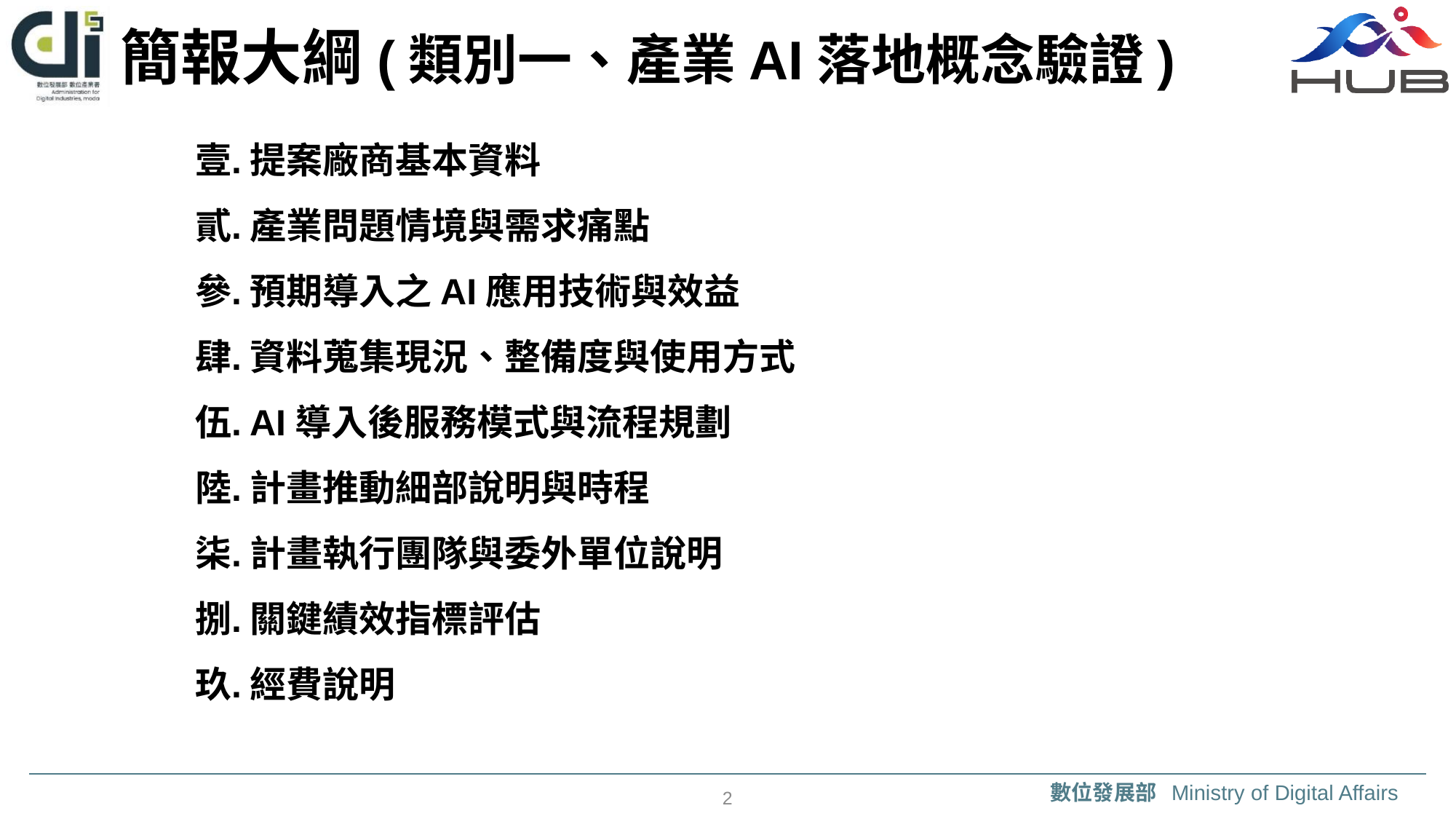

# 簡報大綱(類別一、產業AI落地概念驗證)
提案廠商基本資料
產業問題情境與需求痛點
預期導入之AI應用技術與效益
資料蒐集現況、整備度與使用方式
AI導入後服務模式與流程規劃
計畫推動細部說明與時程
計畫執行團隊與委外單位說明
關鍵績效指標評估
經費說明
2